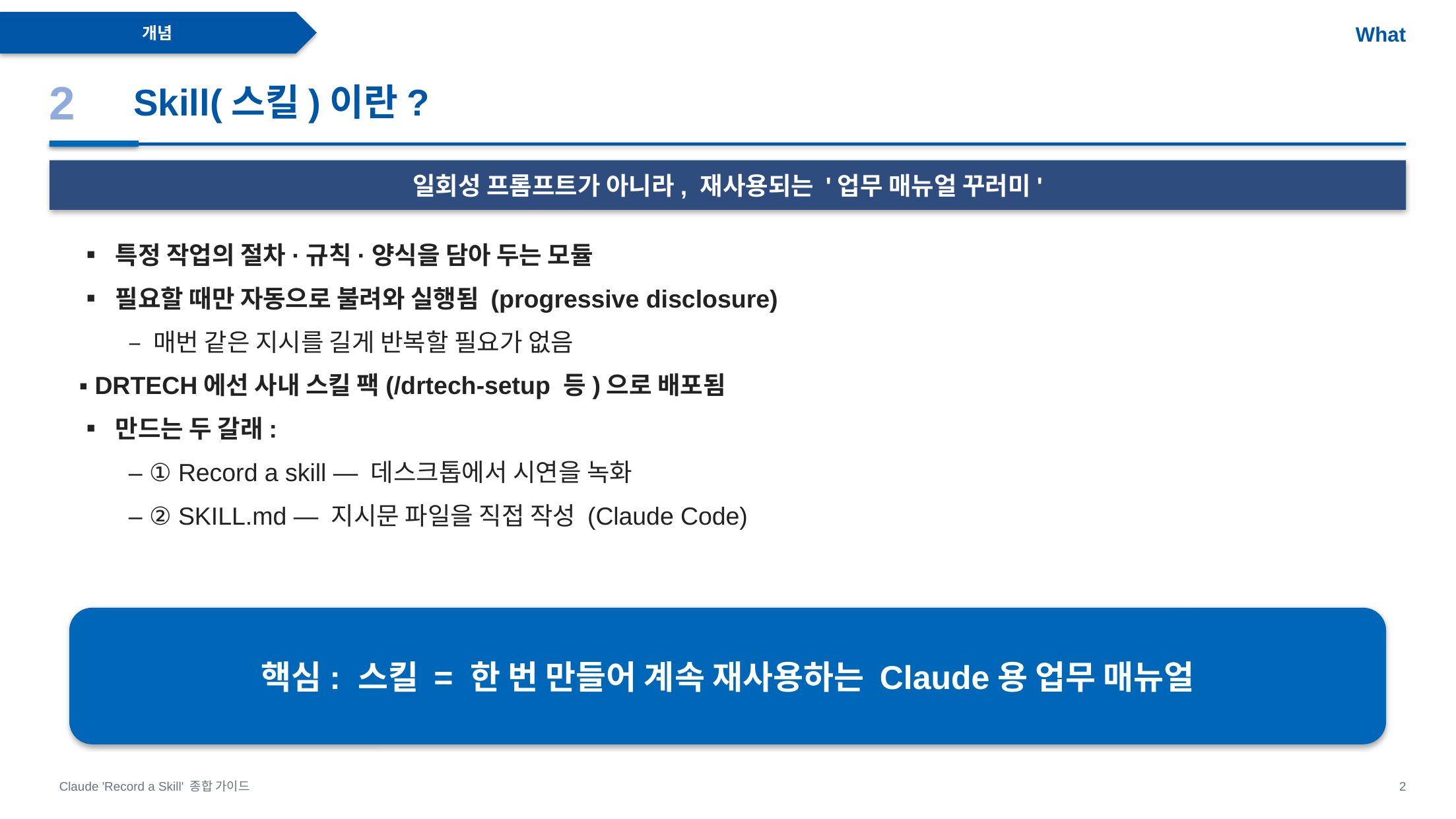

개념
What
2
Skill(스킬)이란?

일회성 프롬프트가 아니라, 재사용되는 '업무 매뉴얼 꾸러미'
▪ 특정 작업의 절차·규칙·양식을 담아 두는 모듈
▪ 필요할 때만 자동으로 불려와 실행됨 (progressive disclosure)
– 매번 같은 지시를 길게 반복할 필요가 없음
▪ DRTECH에선 사내 스킬 팩(/drtech-setup 등)으로 배포됨
▪ 만드는 두 갈래:
– ① Record a skill — 데스크톱에서 시연을 녹화
– ② SKILL.md — 지시문 파일을 직접 작성 (Claude Code)
핵심: 스킬 = 한 번 만들어 계속 재사용하는 Claude용 업무 매뉴얼
Claude 'Record a Skill' 종합 가이드
2